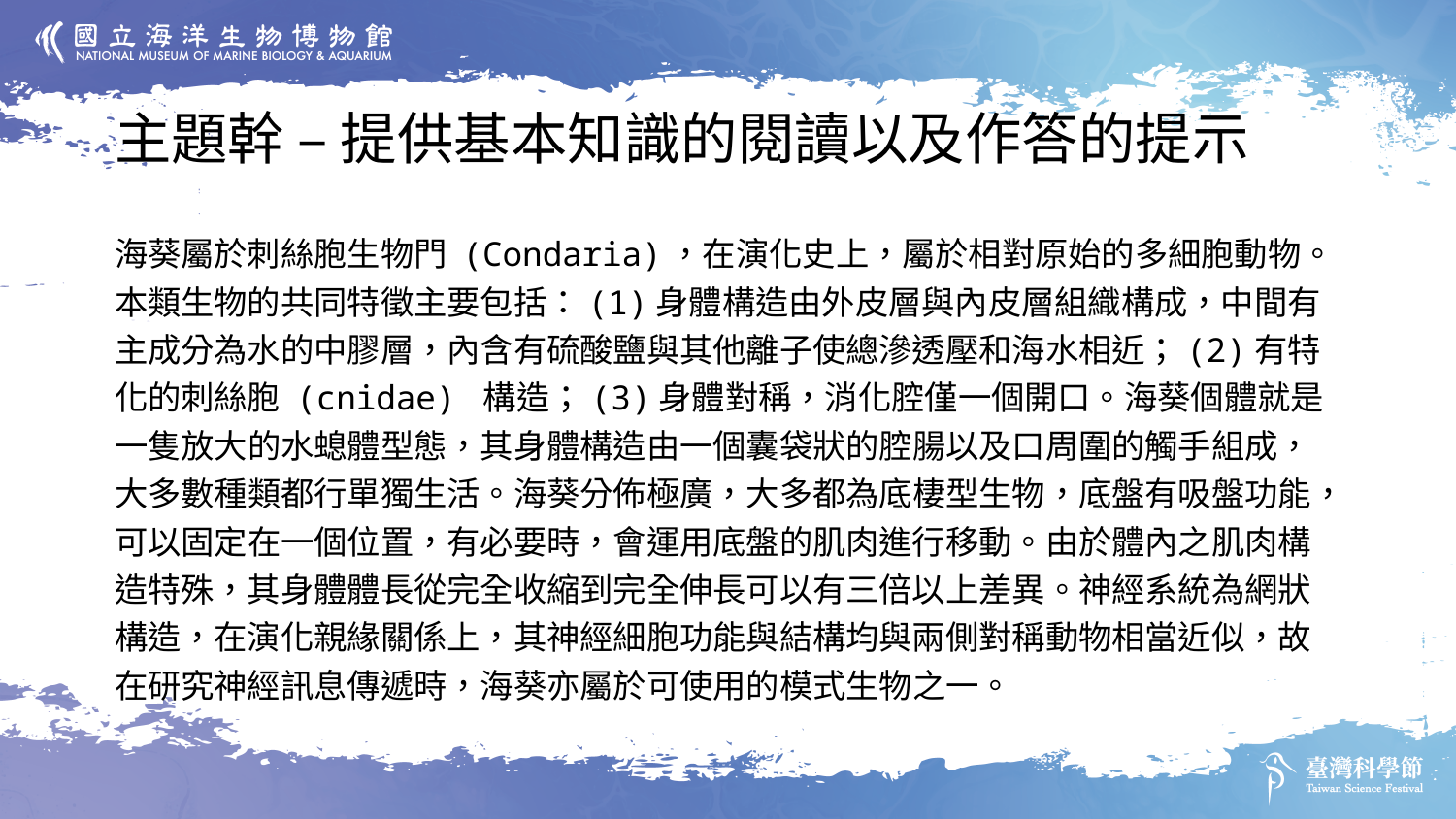

# 主題幹 – 提供基本知識的閱讀以及作答的提示
海葵屬於刺絲胞生物門 (Condaria)，在演化史上，屬於相對原始的多細胞動物。本類生物的共同特徵主要包括：(1)身體構造由外皮層與內皮層組織構成，中間有主成分為水的中膠層，內含有硫酸鹽與其他離子使總滲透壓和海水相近；(2)有特化的刺絲胞 (cnidae) 構造；(3)身體對稱，消化腔僅一個開口。海葵個體就是一隻放大的水螅體型態，其身體構造由一個囊袋狀的腔腸以及口周圍的觸手組成，大多數種類都行單獨生活。海葵分佈極廣，大多都為底棲型生物，底盤有吸盤功能，可以固定在一個位置，有必要時，會運用底盤的肌肉進行移動。由於體內之肌肉構造特殊，其身體體長從完全收縮到完全伸長可以有三倍以上差異。神經系統為網狀構造，在演化親緣關係上，其神經細胞功能與結構均與兩側對稱動物相當近似，故在研究神經訊息傳遞時，海葵亦屬於可使用的模式生物之一。